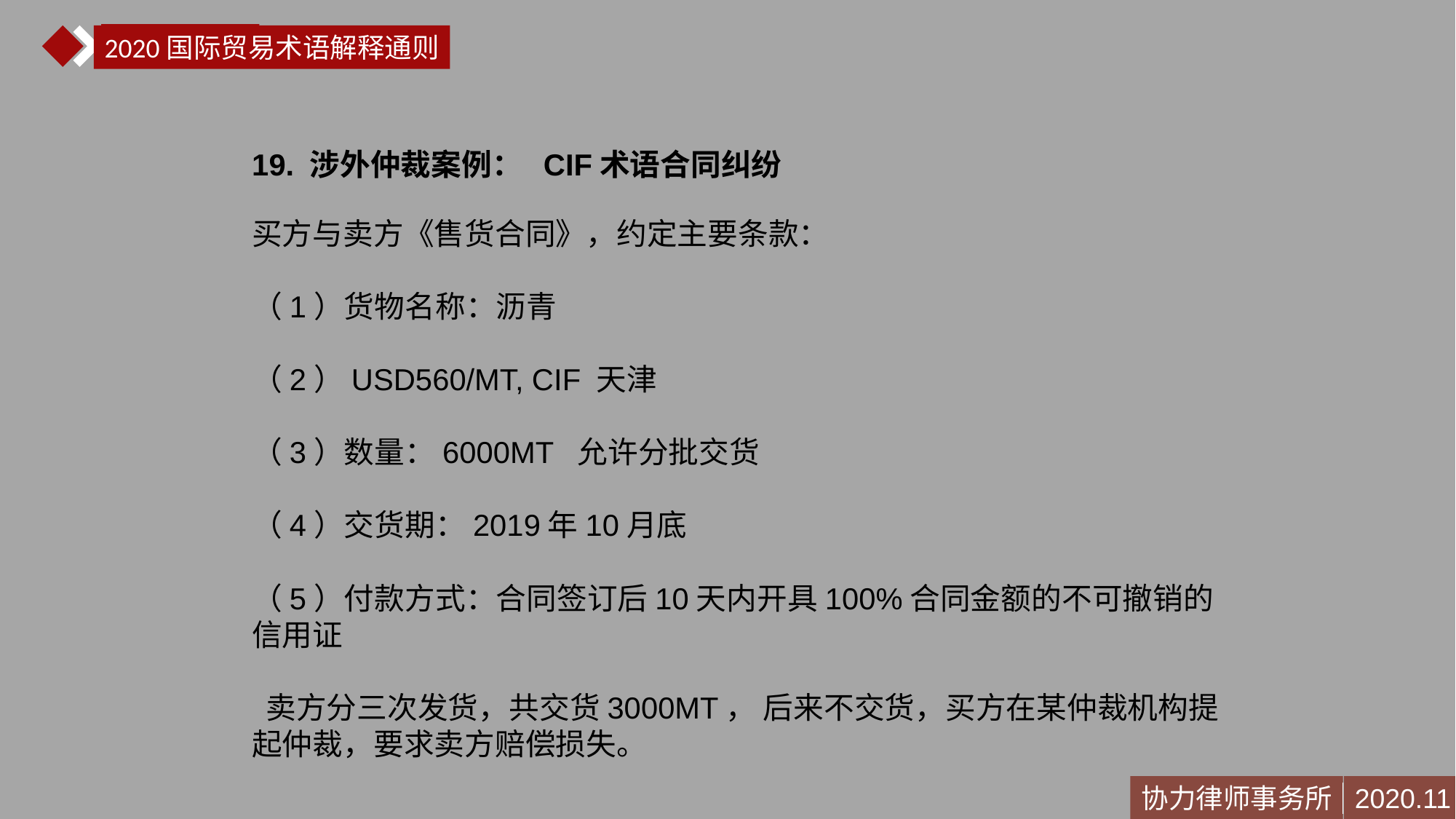

国际贸易法

2020国际贸易术语解释通则

19. 涉外仲裁案例：  CIF术语合同纠纷

买方与卖方《售货合同》，约定主要条款：

（1）货物名称：沥青

（2）USD560/MT, CIF 天津

（3）数量：6000MT  允许分批交货

（4）交货期：2019年10月底

（5）付款方式：合同签订后10天内开具100%合同金额的不可撤销的信用证

 卖方分三次发货，共交货3000MT， 后来不交货，买方在某仲裁机构提起仲裁，要求卖方赔偿损失。

协力律师事务所
2020.11